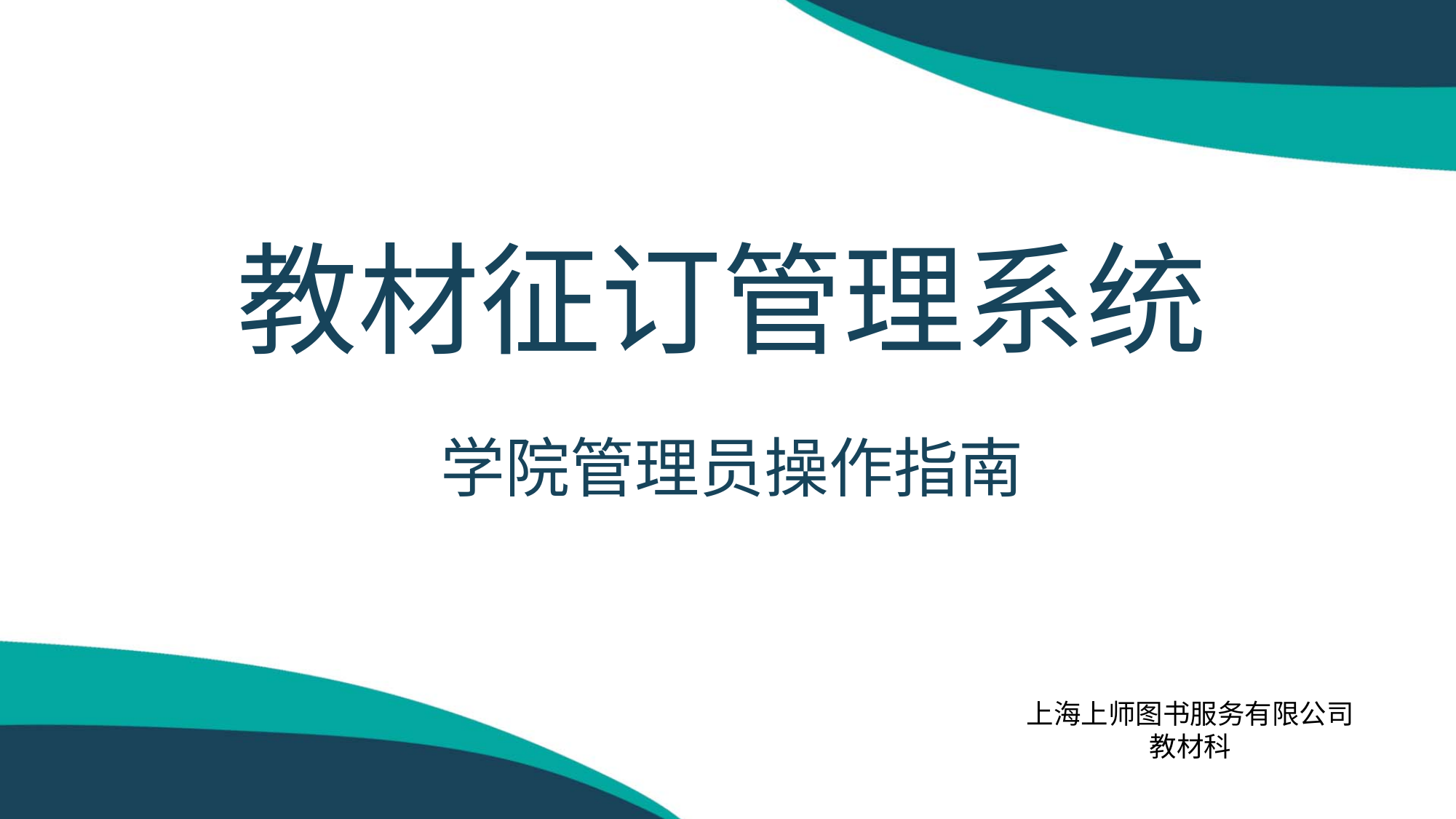

教材征订管理系统
学院管理员操作指南
上海上师图书服务有限公司
教材科